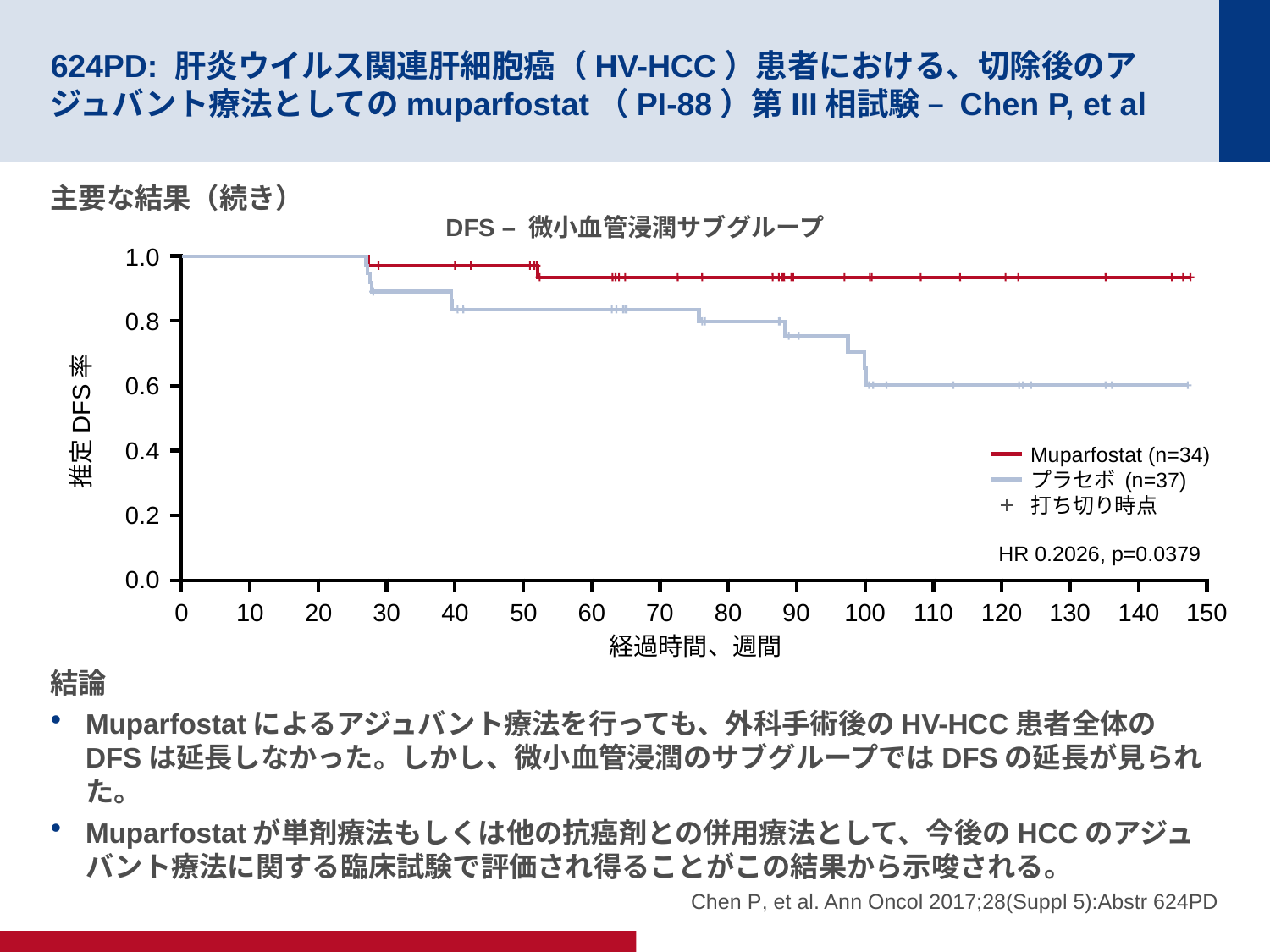

# 624PD: 肝炎ウイルス関連肝細胞癌（HV-HCC）患者における、切除後のアジュバント療法としてのmuparfostat（PI-88）第III相試験 – Chen P, et al
主要な結果（続き）
結論
Muparfostatによるアジュバント療法を行っても、外科手術後のHV-HCC患者全体のDFSは延長しなかった。しかし、微小血管浸潤のサブグループではDFSの延長が見られた。
Muparfostatが単剤療法もしくは他の抗癌剤との併用療法として、今後のHCCのアジュバント療法に関する臨床試験で評価され得ることがこの結果から示唆される。

DFS – 微小血管浸潤サブグループ
1.0

0.8
0.6
推定DFS率
0.4
Muparfostat (n=34)
プラセボ (n=37)
打ち切り時点
0.2
HR 0.2026, p=0.0379
0.0
0
10
20
30
40
50
60
70
80
90
100
110
120
130
140
150
経過時間、週間
Chen P, et al. Ann Oncol 2017;28(Suppl 5):Abstr 624PD